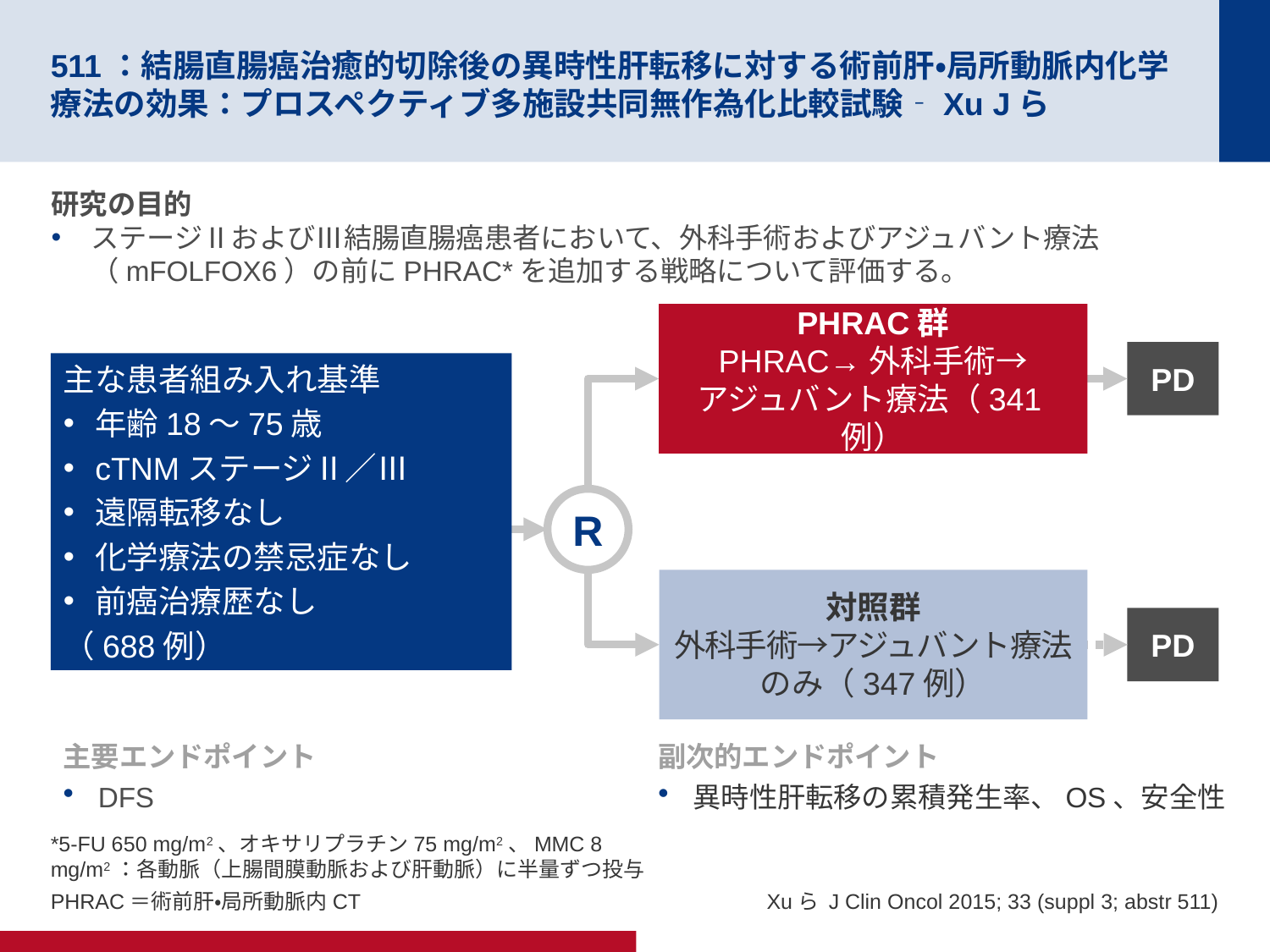

# 511：結腸直腸癌治癒的切除後の異時性肝転移に対する術前肝・局所動脈内化学療法の効果：プロスペクティブ多施設共同無作為化比較試験‐Xu Jら
研究の目的
ステージⅡおよびⅢ結腸直腸癌患者において、外科手術およびアジュバント療法（mFOLFOX6）の前にPHRAC*を追加する戦略について評価する。
PHRAC群
PHRAC→外科手術→
アジュバント療法（341例）
PD
主な患者組み入れ基準
年齢18～75歳
cTNMステージⅡ／Ⅲ
遠隔転移なし
化学療法の禁忌症なし
前癌治療歴なし
（688例）
R
対照群
外科手術→アジュバント療法のみ（347例）
PD
主要エンドポイント
DFS

副次的エンドポイント
異時性肝転移の累積発生率、OS、安全性
*5-FU 650 mg/m2、オキサリプラチン75 mg/m2、MMC 8 mg/m2：各動脈（上腸間膜動脈および肝動脈）に半量ずつ投与
PHRAC＝術前肝・局所動脈内CT
Xuら J Clin Oncol 2015; 33 (suppl 3; abstr 511)